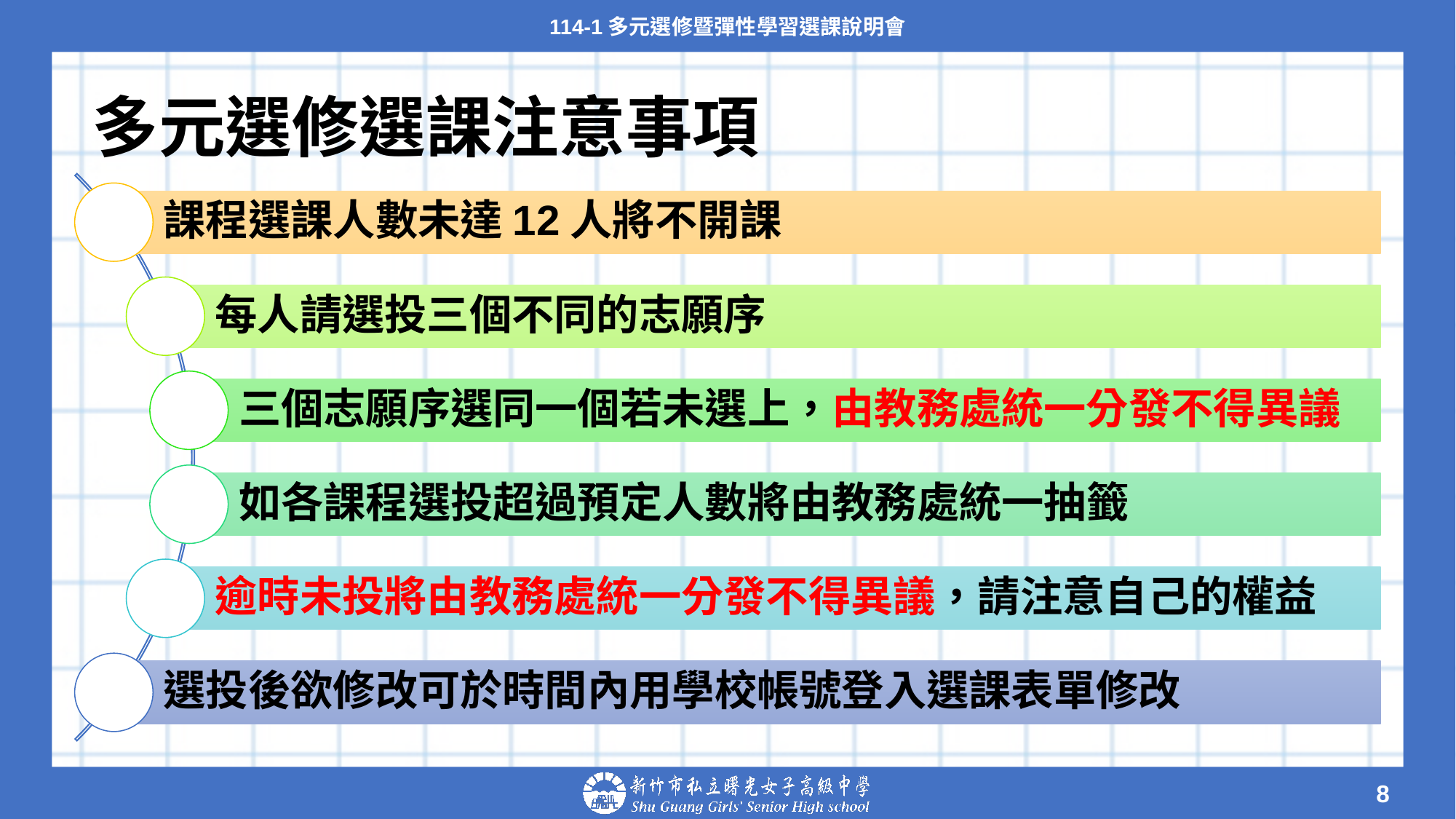

114-1多元選修暨彈性學習選課說明會

課程選課人數未達12人將不開課

每人請選投三個不同的志願序

三個志願序選同一個若未選上，由教務處統一分發不得異議

如各課程選投超過預定人數將由教務處統一抽籤

逾時未投將由教務處統一分發不得異議，請注意自己的權益

選投後欲修改可於時間內用學校帳號登入選課表單修改
# 多元選修選課注意事項

8